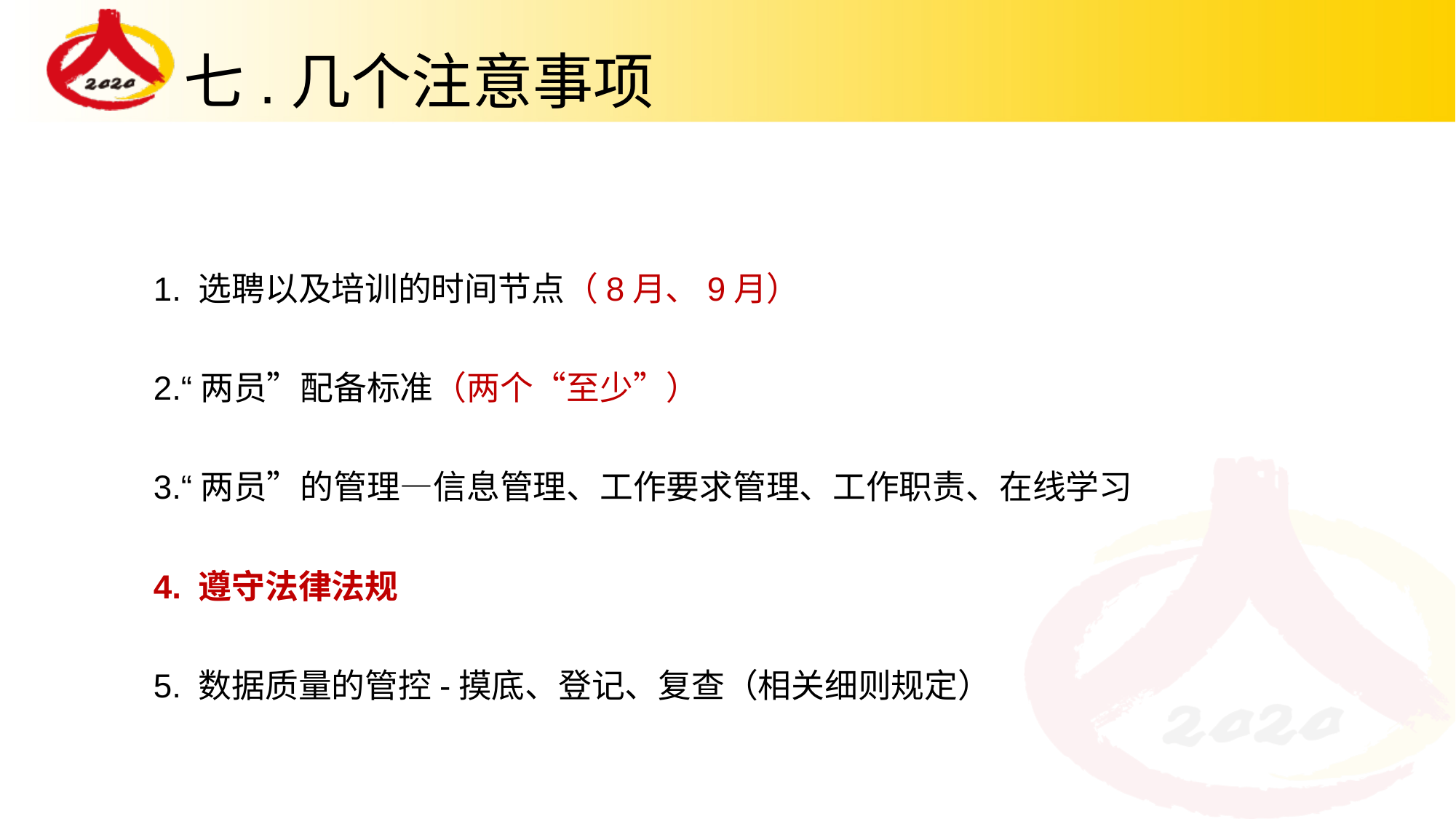

七.几个注意事项
1. 选聘以及培训的时间节点（8月、9月）
2.“两员”配备标准（两个“至少”）
3.“两员”的管理—信息管理、工作要求管理、工作职责、在线学习
4. 遵守法律法规
5. 数据质量的管控-摸底、登记、复查（相关细则规定）
35